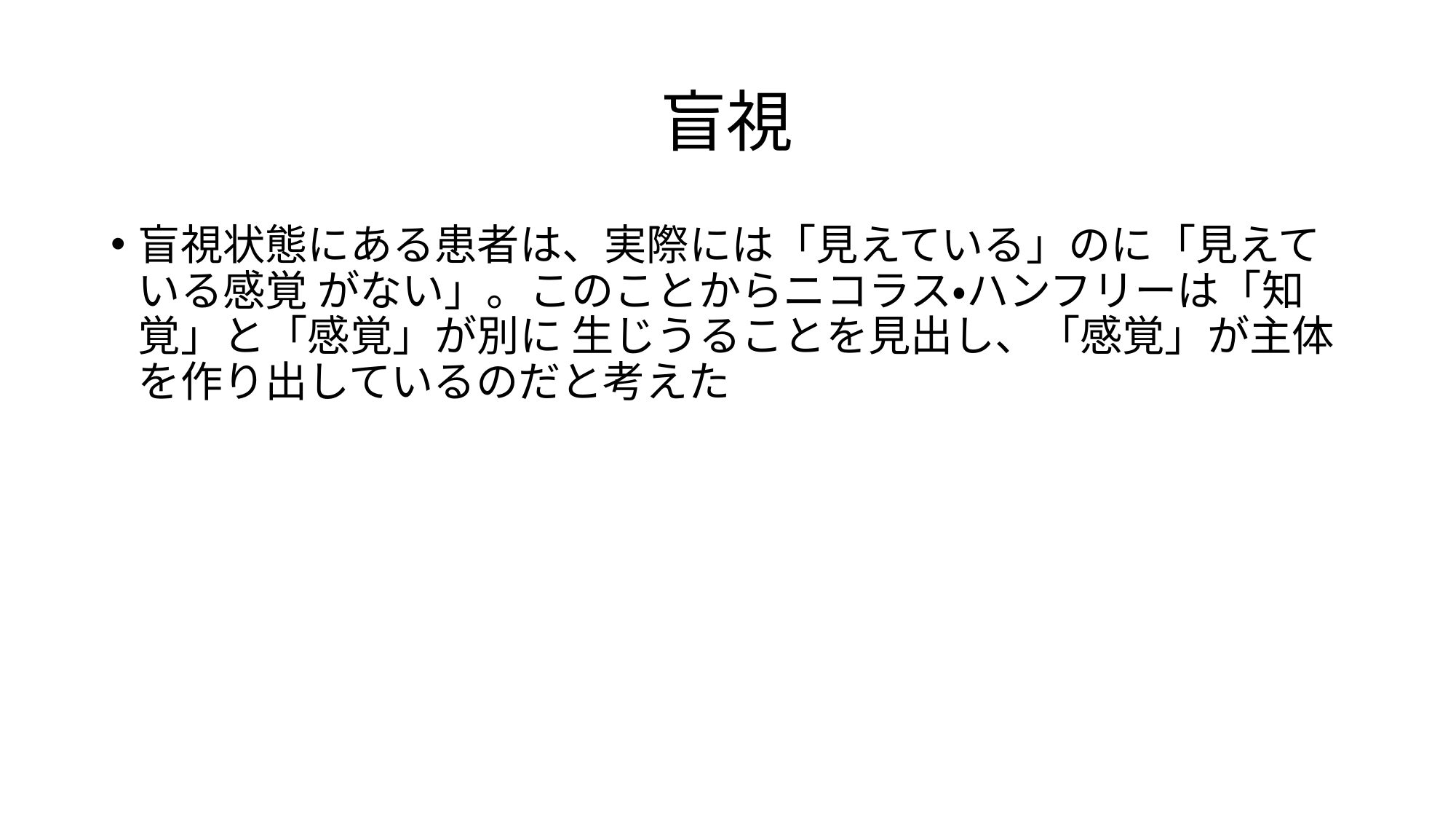

# 盲視
盲視状態にある患者は、実際には「見えている」のに「見えている感覚 がない」。このことからニコラス・ハンフリーは「知覚」と「感覚」が別に 生じうることを見出し、「感覚」が主体を作り出しているのだと考えた